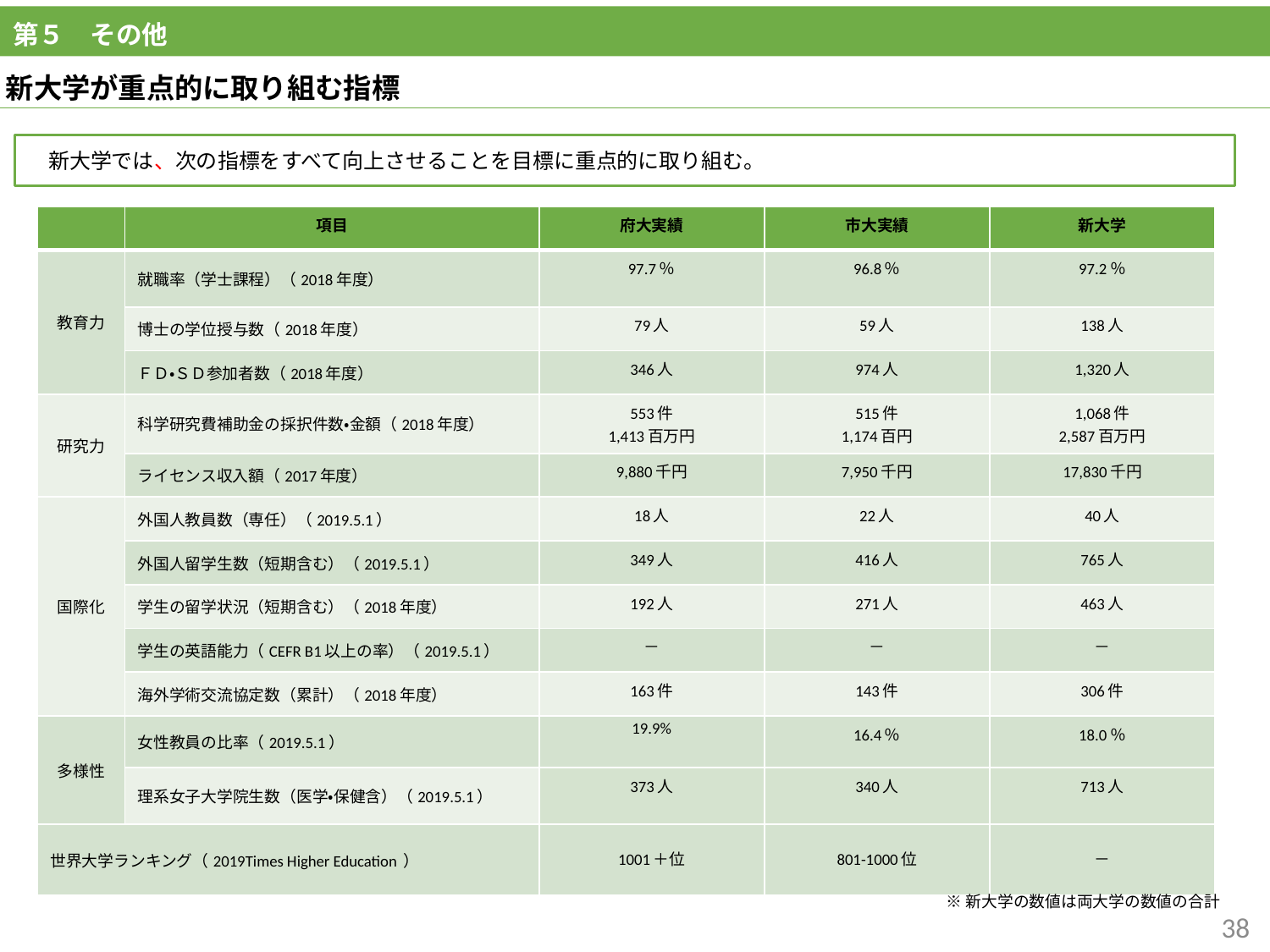

第５　その他
新大学が重点的に取り組む指標
　新大学では、次の指標をすべて向上させることを目標に重点的に取り組む。
|  | 項目 | 府大実績 | 市大実績 | 新大学 |
| --- | --- | --- | --- | --- |
| 教育力 | 就職率（学士課程）（2018年度） | 97.7％ | 96.8％ | 97.2％ |
|  | 博士の学位授与数（2018年度） | 79人 | 59人 | 138人 |
|  | ＦＤ・ＳＤ参加者数（2018年度） | 346人 | 974人 | 1,320人 |
| 研究力 | 科学研究費補助金の採択件数・金額（2018年度） | 553件 1,413百万円 | 515件 1,174百円 | 1,068件 2,587百万円 |
|  | ライセンス収入額（2017年度） | 9,880千円 | 7,950千円 | 17,830千円 |
| 国際化 | 外国人教員数（専任）（2019.5.1） | 18人 | 22人 | 40人 |
|  | 外国人留学生数（短期含む）（2019.5.1） | 349人 | 416人 | 765人 |
|  | 学生の留学状況（短期含む）（2018年度） | 192人 | 271人 | 463人 |
|  | 学生の英語能力（CEFR B1以上の率）（2019.5.1） | － | － | － |
|  | 海外学術交流協定数（累計）（2018年度） | 163件 | 143件 | 306件 |
| 多様性 | 女性教員の比率（2019.5.1） | 19.9% | 16.4％ | 18.0％ |
|  | 理系女子大学院生数（医学・保健含）（2019.5.1） | 373人 | 340人 | 713人 |
| 世界大学ランキング（2019Times Higher Education ） |  | 1001＋位 | 801-1000位 | － |
※新大学の数値は両大学の数値の合計
38